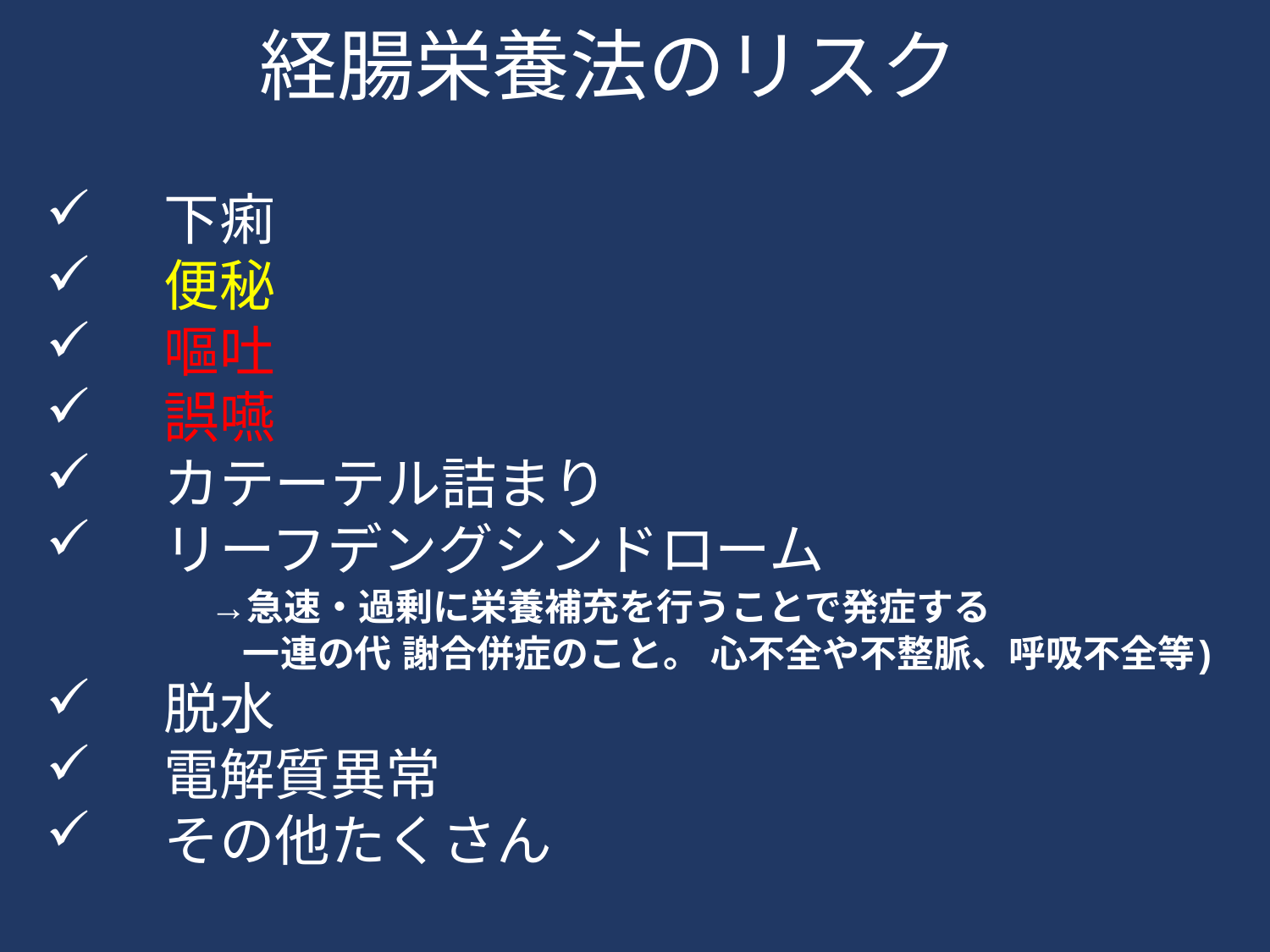

# 経腸栄養法のリスク

下痢
便秘
嘔吐
誤嚥
カテーテル詰まり
リーフデングシンドローム
　 　　    →急速・過剰に栄養補充を行うことで発症する
　　　　　 一連の代 謝合併症のこと。 心不全や不整脈、呼吸不全等)
脱水
電解質異常
その他たくさん